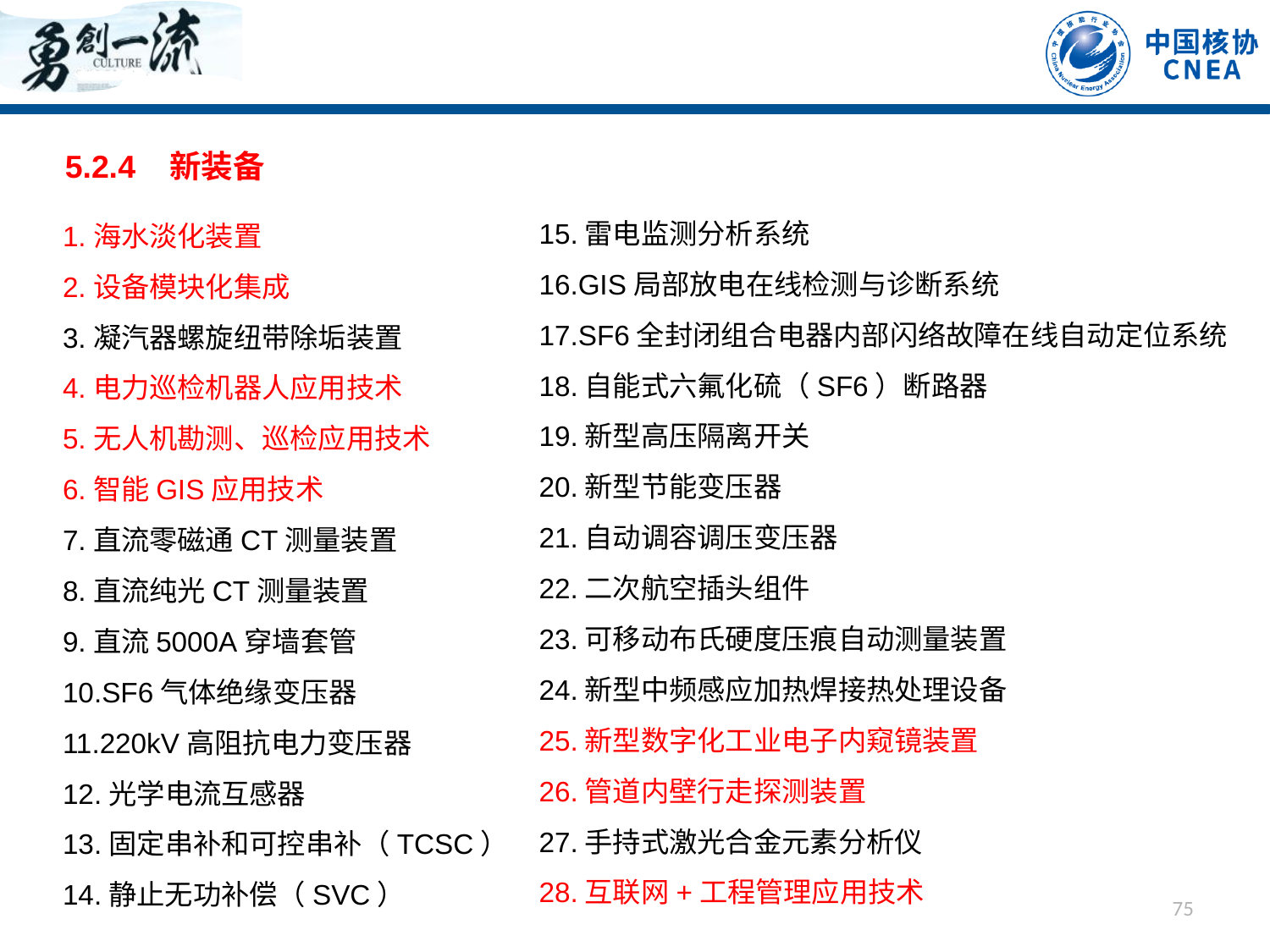

5.2.4   新装备
15.雷电监测分析系统
16.GIS局部放电在线检测与诊断系统
17.SF6全封闭组合电器内部闪络故障在线自动定位系统
18.自能式六氟化硫（SF6）断路器
19.新型高压隔离开关
20.新型节能变压器
21.自动调容调压变压器
22.二次航空插头组件
23.可移动布氏硬度压痕自动测量装置
24.新型中频感应加热焊接热处理设备
25.新型数字化工业电子内窥镜装置
26.管道内壁行走探测装置
27.手持式激光合金元素分析仪
28.互联网+工程管理应用技术
1.海水淡化装置
2.设备模块化集成
3.凝汽器螺旋纽带除垢装置
4.电力巡检机器人应用技术
5.无人机勘测、巡检应用技术
6.智能GIS应用技术
7.直流零磁通CT测量装置
8.直流纯光CT测量装置
9.直流5000A穿墙套管
10.SF6气体绝缘变压器
11.220kV高阻抗电力变压器
12.光学电流互感器
13.固定串补和可控串补（TCSC）
14.静止无功补偿（SVC）
75